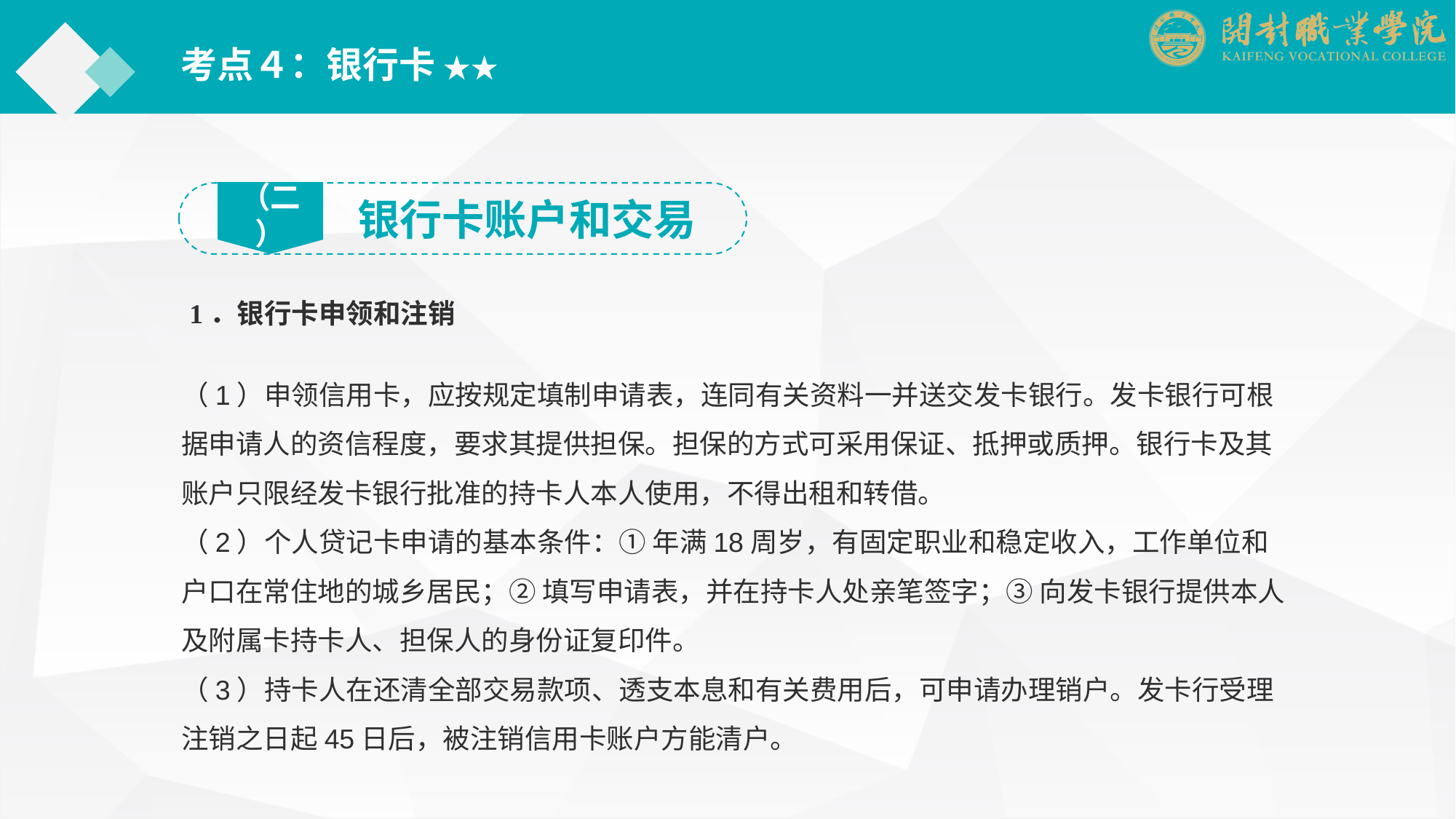

考点４：银行卡 ★★
（二）

银行卡账户和交易
1．银行卡申领和注销
（1）申领信用卡，应按规定填制申请表，连同有关资料一并送交发卡银行。发卡银行可根据申请人的资信程度，要求其提供担保。担保的方式可采用保证、抵押或质押。银行卡及其账户只限经发卡银行批准的持卡人本人使用，不得出租和转借。
（2）个人贷记卡申请的基本条件：① 年满18周岁，有固定职业和稳定收入，工作单位和户口在常住地的城乡居民；② 填写申请表，并在持卡人处亲笔签字；③ 向发卡银行提供本人及附属卡持卡人、担保人的身份证复印件。
（3）持卡人在还清全部交易款项、透支本息和有关费用后，可申请办理销户。发卡行受理注销之日起45日后，被注销信用卡账户方能清户。